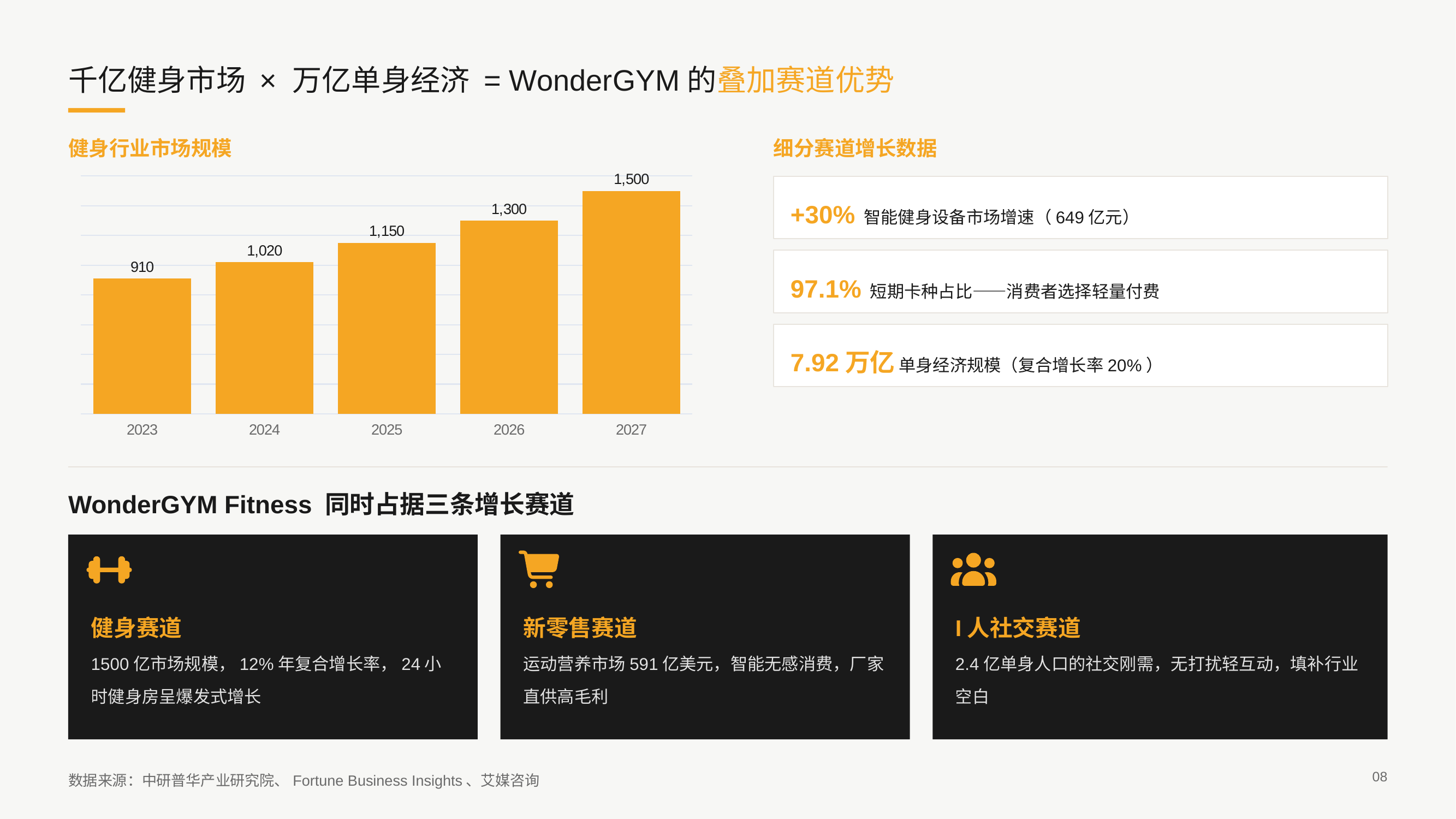

千亿健身市场 × 万亿单身经济 = WonderGYM的叠加赛道优势

健身行业市场规模
细分赛道增长数据

### Chart

| Category | 市场规模（亿元） |
|---|---|
| 2023 | 910.0 |
| 2024 | 1020.0 |
| 2025 | 1150.0 |
| 2026 | 1300.0 |
| 2027 | 1500.0 |
+30% 智能健身设备市场增速（649亿元）

97.1% 短期卡种占比——消费者选择轻量付费

7.92万亿 单身经济规模（复合增长率20%）

WonderGYM Fitness 同时占据三条增长赛道

健身赛道
1500亿市场规模，12%年复合增长率，24小时健身房呈爆发式增长
新零售赛道
运动营养市场591亿美元，智能无感消费，厂家直供高毛利
I人社交赛道
2.4亿单身人口的社交刚需，无打扰轻互动，填补行业空白
数据来源：中研普华产业研究院、Fortune Business Insights、艾媒咨询
08